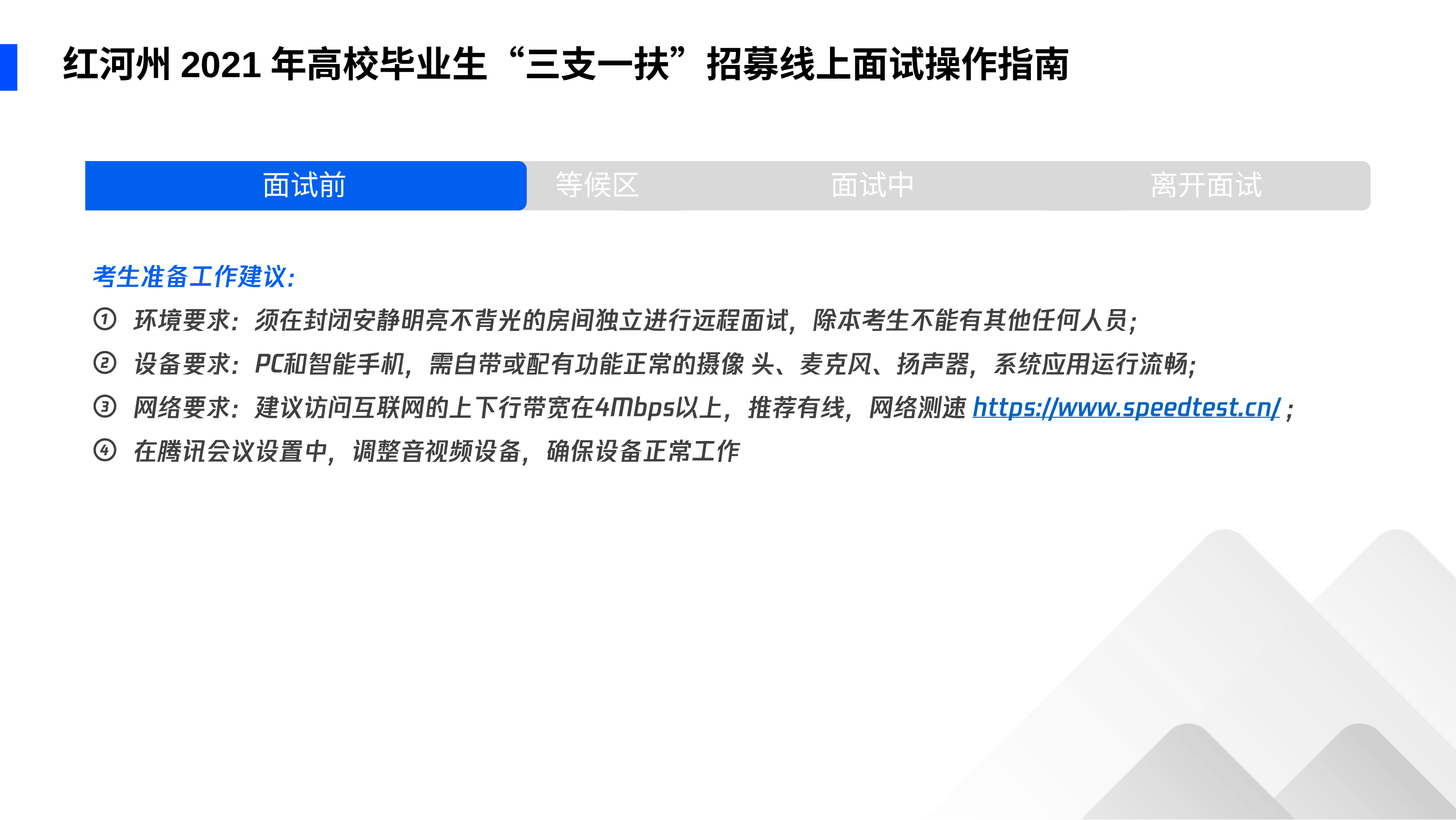

# 红河州2021年高校毕业生“三支一扶”招募线上面试操作指南

面试前
等候区
面试中
离开面试